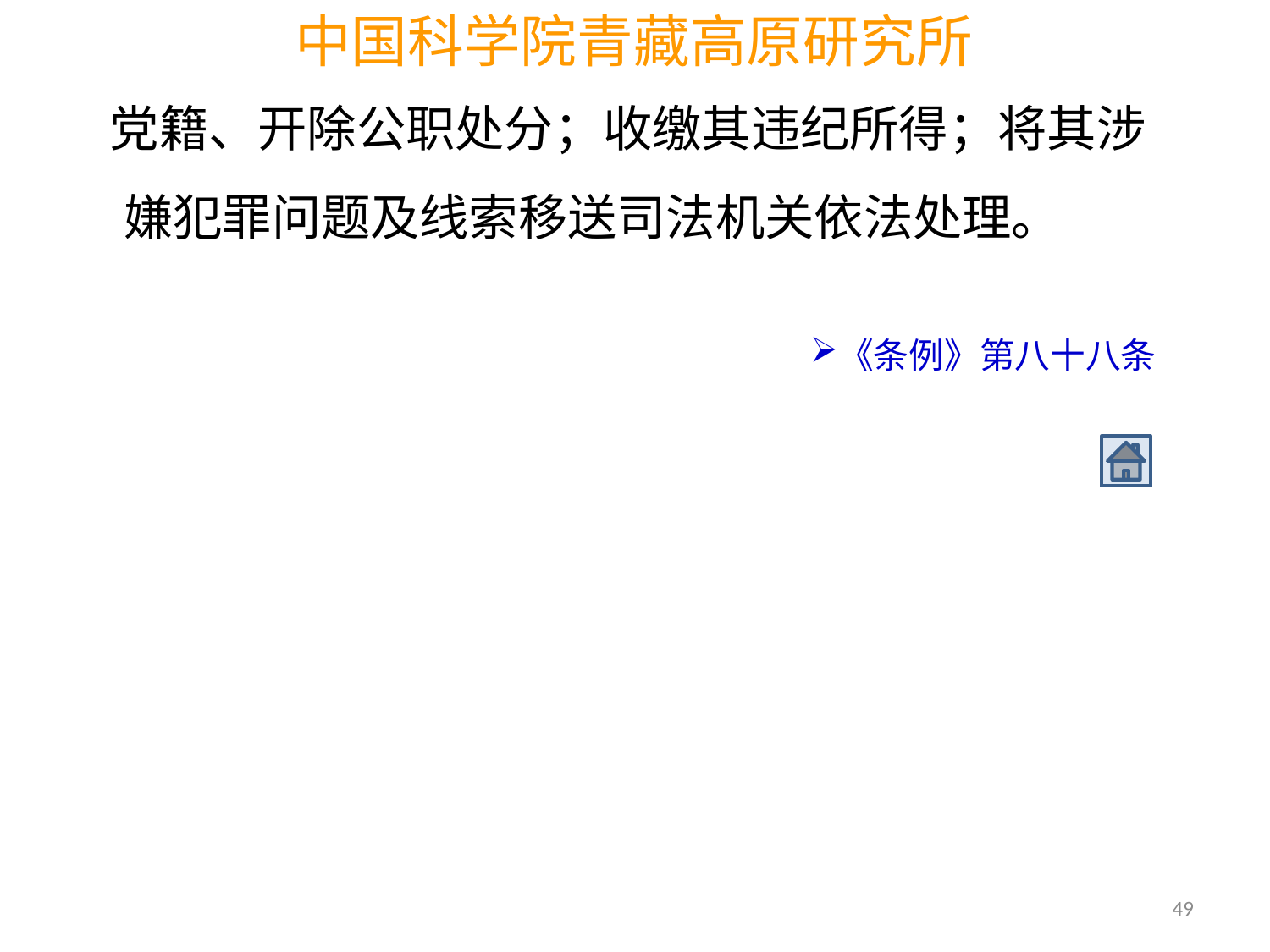

党籍、开除公职处分；收缴其违纪所得；将其涉嫌犯罪问题及线索移送司法机关依法处理。
《条例》第八十八条

49